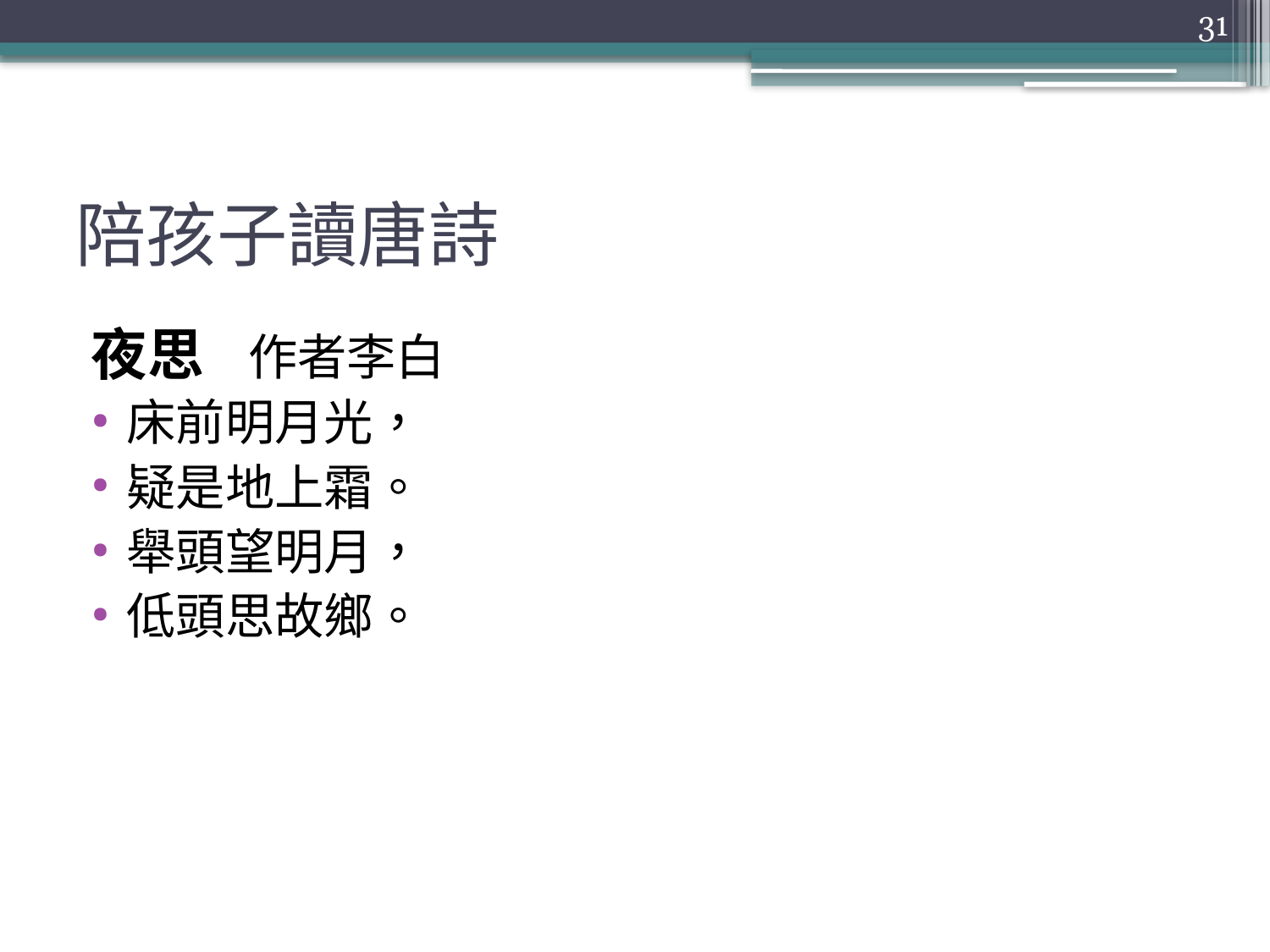

31

# 陪孩子讀唐詩
夜思    作者李白
床前明月光，
疑是地上霜。
舉頭望明月，
低頭思故鄉。